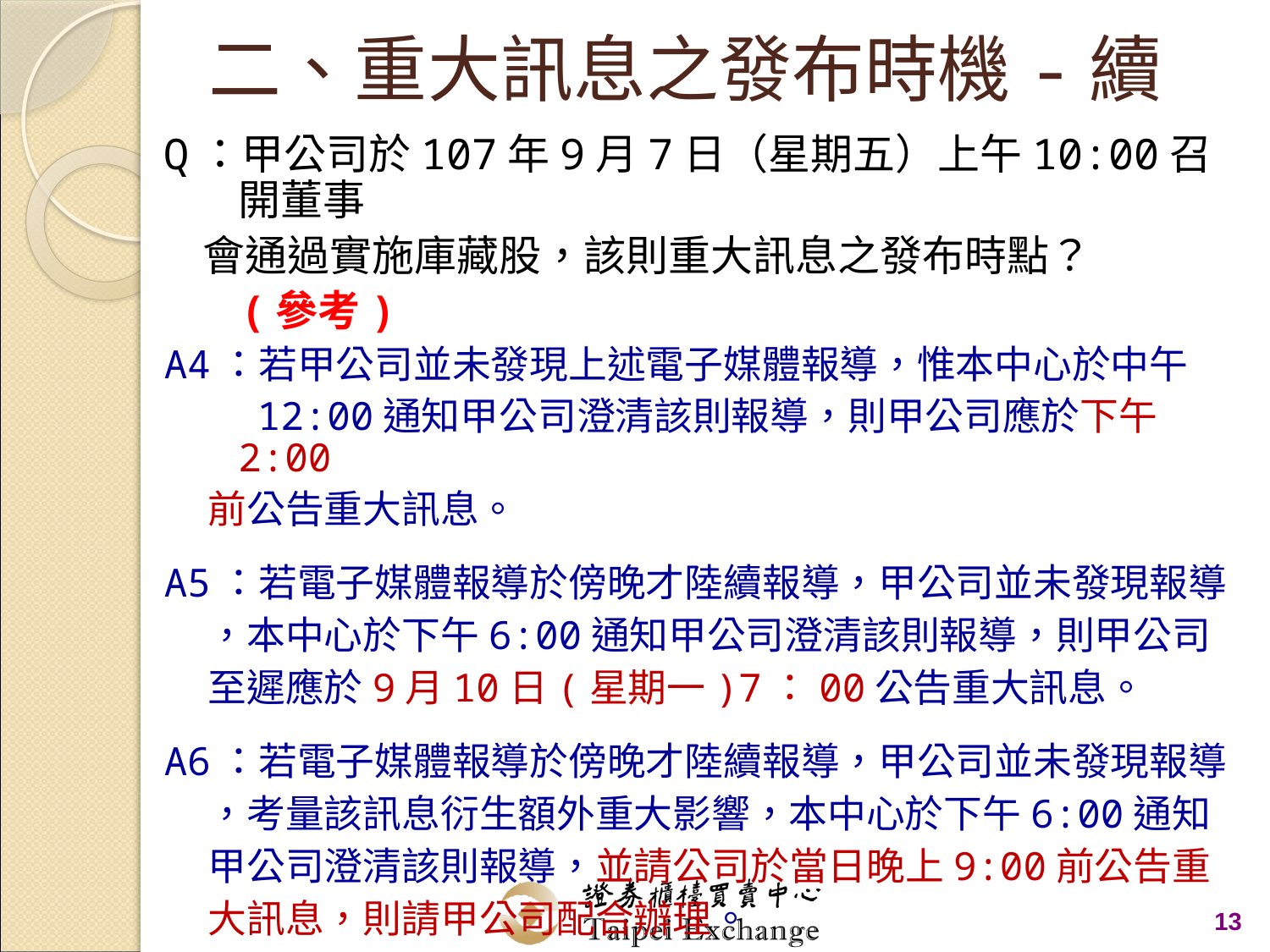

# 二、重大訊息之發布時機-續
Q：甲公司於107年9月7日（星期五）上午10:00召開董事
   會通過實施庫藏股，該則重大訊息之發布時點？
   (參考)
A4：若甲公司並未發現上述電子媒體報導，惟本中心於中午
    12:00通知甲公司澄清該則報導，則甲公司應於下午2:00
    前公告重大訊息。
A5：若電子媒體報導於傍晚才陸續報導，甲公司並未發現報導
    ，本中心於下午6:00通知甲公司澄清該則報導，則甲公司
    至遲應於9月10日(星期一)7：00公告重大訊息。
A6：若電子媒體報導於傍晚才陸續報導，甲公司並未發現報導
    ，考量該訊息衍生額外重大影響，本中心於下午6:00通知
    甲公司澄清該則報導，並請公司於當日晚上9:00前公告重
    大訊息，則請甲公司配合辦理。
13